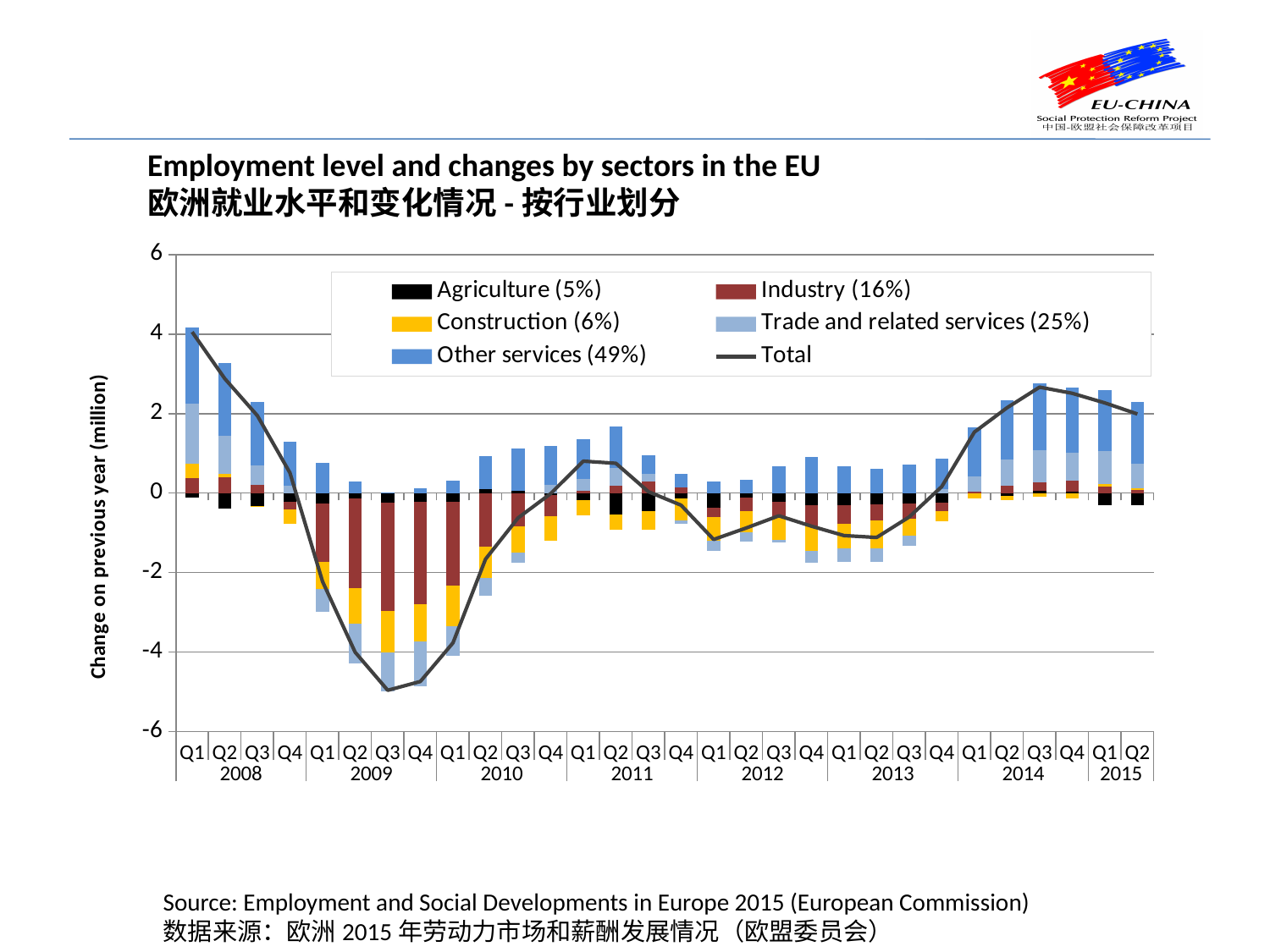

Employment level and changes by sectors in the EU
欧洲就业水平和变化情况-按行业划分

### Chart

| Category | Agriculture (5%) | Industry (16%) | Construction (6%) | Trade and related services (25%) | Other services (49%) | Total  |
|---|---|---|---|---|---|---|
| Q1 | -0.11822999999999956 | 0.3706299999999983 | 0.3732100000000028 | 1.5087200000000012 | 1.9190299999999978 | 4.053360000000017 |
| Q2 | -0.3886099999999997 | 0.3939600000000001 | 0.08154000000000088 | 0.9588100000000049 | 1.8351300000000046 | 2.880820000000007 |
| Q3 | -0.32581000000000193 | 0.21537000000000261 | -0.015849999999998546 | 0.49009999999999926 | 1.5840499999999884 | 1.947860000000015 |
| Q4 | -0.21652000000000043 | -0.20397999999999591 | -0.3563400000000003 | 0.19165999999999622 | 1.0931399999999978 | 0.5079599999999919 |
| Q1 | -0.2547000000000007 | -1.4708199999999998 | -0.692760000000002 | -0.5730300000000061 | 0.7631200000000108 | -2.228200000000015 |
| Q2 | -0.12587000000000068 | -2.27693 | -0.8936500000000016 | -0.9922400000000052 | 0.281070000000007 | -4.007610000000015 |
| Q3 | -0.24619999999999911 | -2.7322100000000065 | -1.0395699999999979 | -0.9651399999999994 | 0.017779999999998835 | -4.965339999999997 |
| Q4 | -0.22894999999999918 | -2.574300000000003 | -0.9382200000000016 | -1.125189999999995 | 0.1228400000000111 | -4.743809999999998 |
| Q1 | -0.2282299999999997 | -2.1064199999999977 | -1.0243799999999992 | -0.7341499999999946 | 0.31992999999999416 | -3.7732399999999906 |
| Q2 | 0.10038000000000101 | -1.3452999999999942 | -0.8014799999999975 | -0.43744999999999795 | 0.8199499999999826 | -1.663910000000004 |
| Q3 | 0.05801000000000031 | -0.8418299999999946 | -0.6518600000000013 | -0.2535800000000018 | 1.0636600000000036 | -0.6256100000000157 |
| Q4 | -0.060800000000001124 | -0.5219300000000003 | -0.6095099999999984 | 0.19775 | 0.9800599999999832 | -0.014440000000002343 |
| Q1 | -0.1796000000000004 | 0.06397999999999593 | -0.38103999999999977 | 0.28679000000000077 | 1.0126199999999954 | 0.8027500000000006 |
| Q2 | -0.5356800000000006 | 0.18258999999999675 | -0.3832600000000003 | 0.4510700000000001 | 1.0336700000000119 | 0.7484000000000236 |
| Q3 | -0.4486200000000008 | 0.2855299999999996 | -0.4790500000000013 | 0.20070999999999936 | 0.4745400000000081 | 0.03311999999999534 |
| Q4 | -0.14096999999999957 | 0.13388999999999943 | -0.5408900000000016 | -0.09681000000000493 | 0.33956000000001274 | -0.30520999999999254 |
| Q1 | -0.36928999999999995 | -0.2298399999999967 | -0.5922700000000004 | -0.27420000000000433 | 0.2955199999999904 | -1.170080000000018 |
| Q2 | -0.12239000000000123 | -0.34012999999999805 | -0.5147900000000016 | -0.24306999999999993 | 0.34128999999999426 | -0.8790899999999966 |
| Q3 | -0.2209899999999999 | -0.39084999999999953 | -0.5619299999999986 | -0.07138999999999941 | 0.6725999999999775 | -0.5725699999999775 |
| Q4 | -0.3046800000000007 | -0.5364599999999992 | -0.6111000000000006 | -0.29521999999999454 | 0.9138199999999924 | -0.8336400000000149 |
| Q1 | -0.3162800000000011 | -0.4527099999999995 | -0.6312600000000006 | -0.3421999999999975 | 0.6723800000000046 | -1.070059999999998 |
| Q2 | -0.2877199999999999 | -0.4119199999999991 | -0.6977999999999996 | -0.34062999999999805 | 0.6183199999999924 | -1.1197600000000094 |
| Q3 | -0.26759000000000016 | -0.38342000000000614 | -0.43192000000000064 | -0.2397799999999989 | 0.7199300000000226 | -0.6027700000000195 |
| Q4 | -0.23239999999999983 | -0.21561000000000077 | -0.2547899999999996 | 0.09673999999999806 | 0.7695200000000046 | 0.16348000000001048 |
| Q1 | -0.001680000000000294 | 0.045209999999999126 | -0.1254099999999999 | 0.36518000000000067 | 1.2516400000000139 | 1.5349300000000219 |
| Q2 | -0.08116000000000002 | 0.17723999999999823 | -0.10402000000000054 | 0.661040000000002 | 1.4921100000000151 | 2.1452300000000135 |
| Q3 | 0.05164999999999963 | 0.2119700000000012 | -0.08902000000000058 | 0.8225100000000021 | 1.6677399999999898 | 2.664839999999997 |
| Q4 | 0.040579999999999915 | 0.27569999999999756 | -0.14304000000000094 | 0.6897099999999996 | 1.6476999999999955 | 2.5106399999999827 |
| Q1 | -0.31544999999999973 | 0.16248999999999816 | 0.05789999999999974 | 0.8400499999999956 | 1.523809999999996 | 2.268789999999979 |
| Q2 | -0.311110000000001 | 0.08736000000000053 | 0.03665999999999985 | 0.6158399999999966 | 1.5612200000000012 | 1.9899699999999718 |
Source: Employment and Social Developments in Europe 2015 (European Commission)
数据来源：欧洲2015年劳动力市场和薪酬发展情况（欧盟委员会）